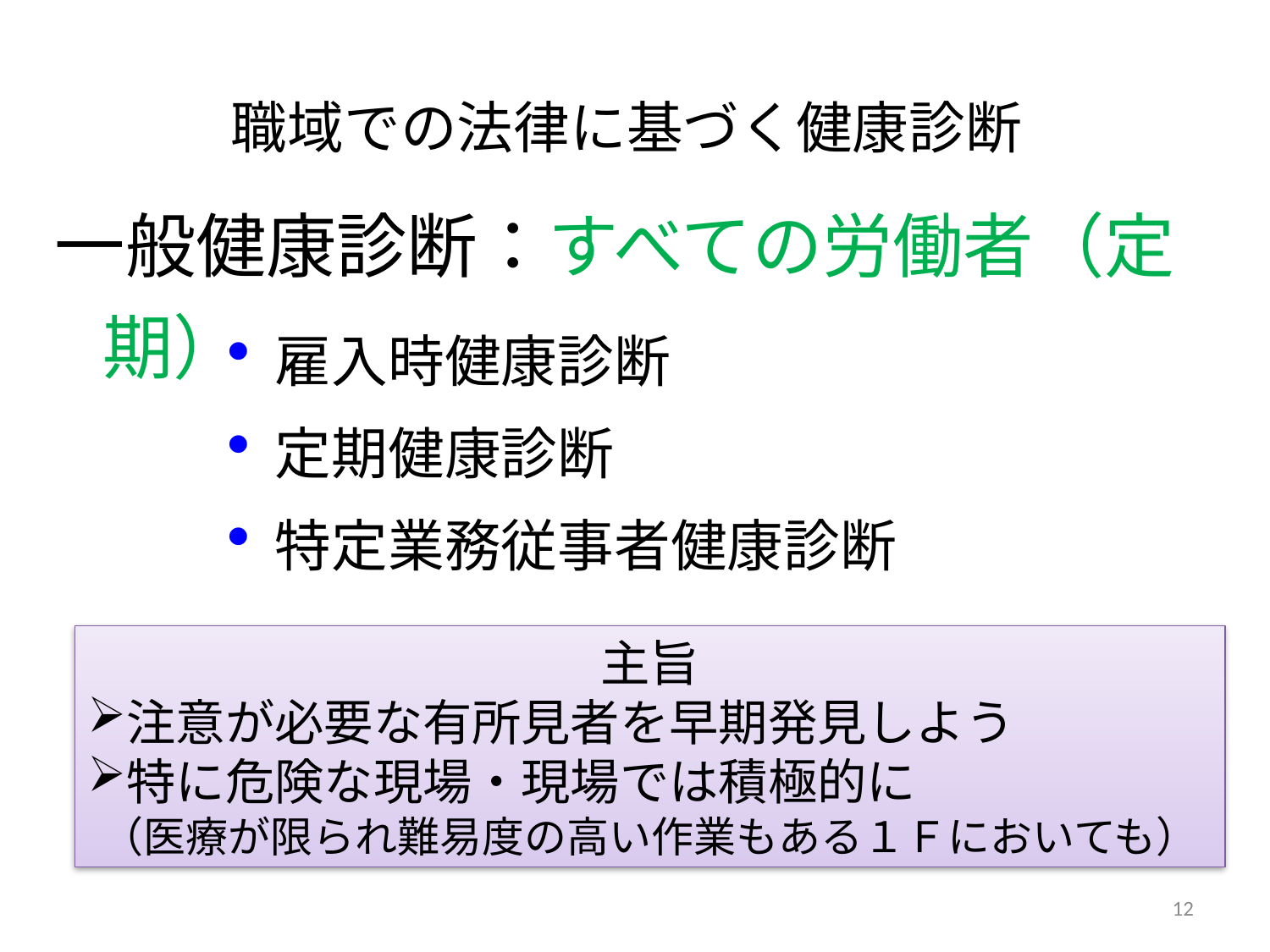

職域での法律に基づく健康診断
一般健康診断：すべての労働者（定期）

雇入時健康診断
定期健康診断
特定業務従事者健康診断
主旨
注意が必要な有所見者を早期発見しよう
特に危険な現場・現場では積極的に
（医療が限られ難易度の高い作業もある１Ｆにおいても）
12